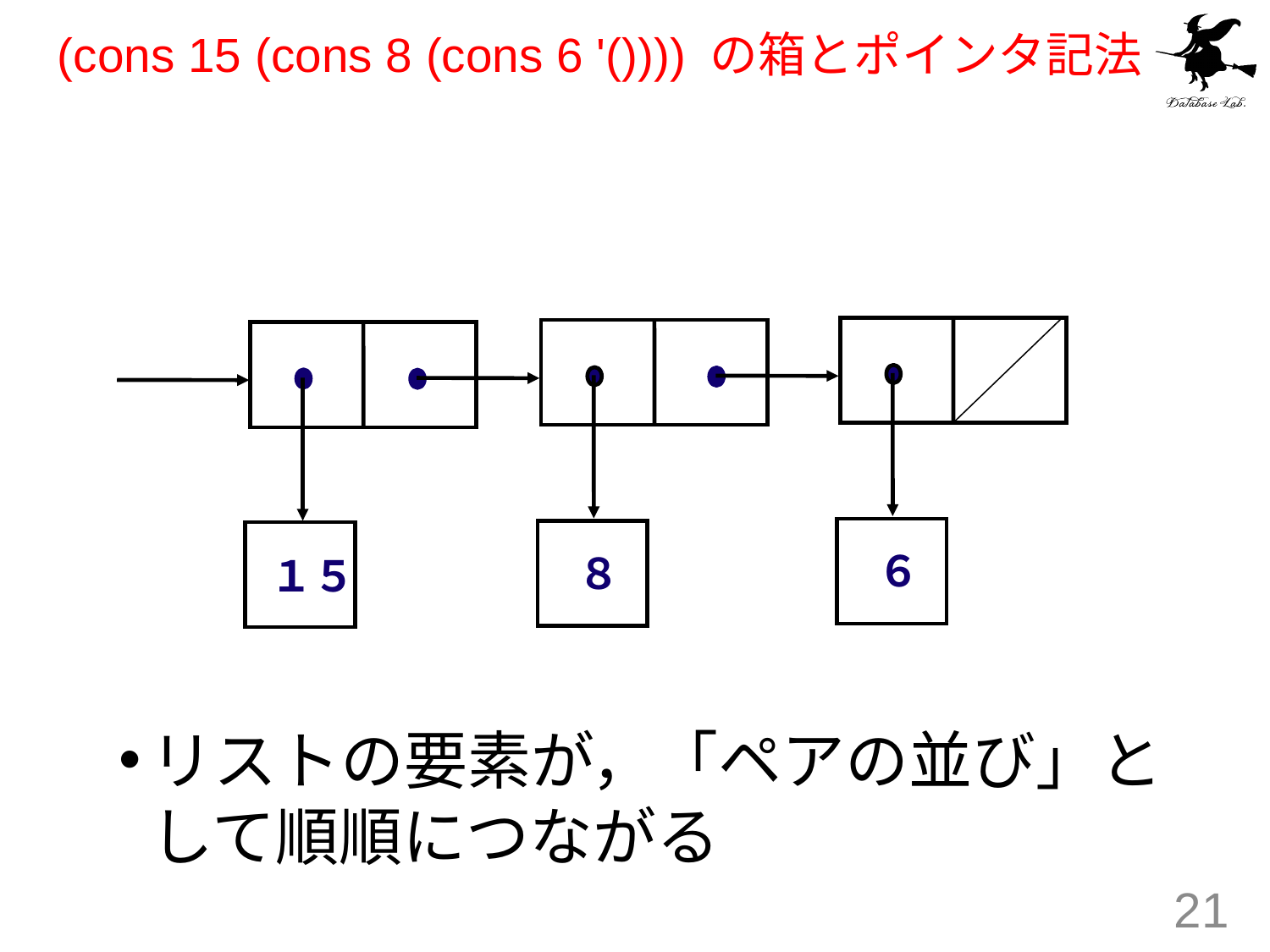

# (cons 15 (cons 8 (cons 6 '()))) の箱とポインタ記法

６
８
１５

リストの要素が，「ペアの並び」として順順につながる
21